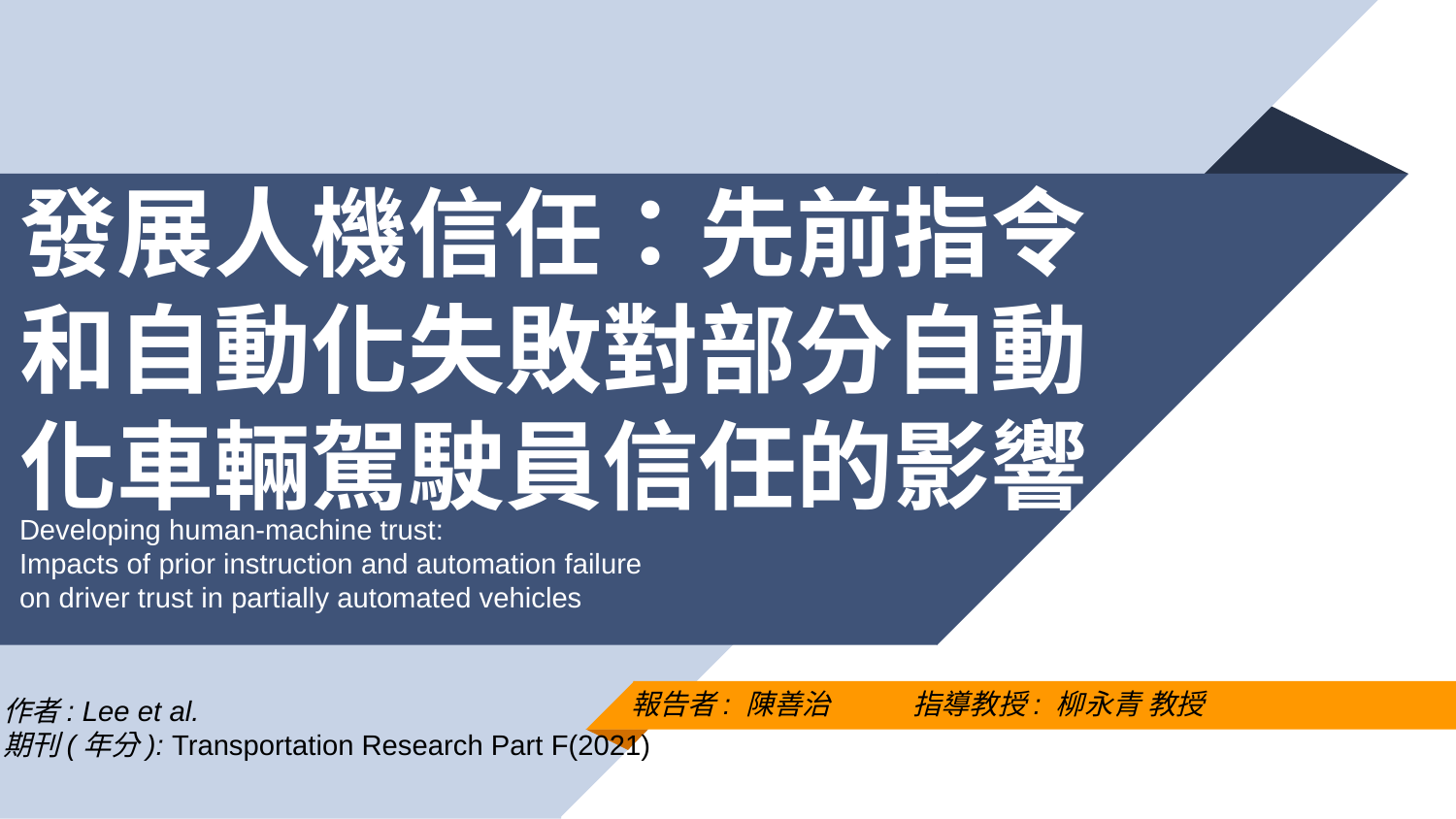

# 發展人機信任：先前指令和自動化失敗對部分自動化車輛駕駛員信任的影響
Developing human-machine trust:
Impacts of prior instruction and automation failure on driver trust in partially automated vehicles
報告者: 陳善治             指導教授: 柳永青 教授
作者: Lee et al.
期刊(年分): Transportation Research Part F(2021)